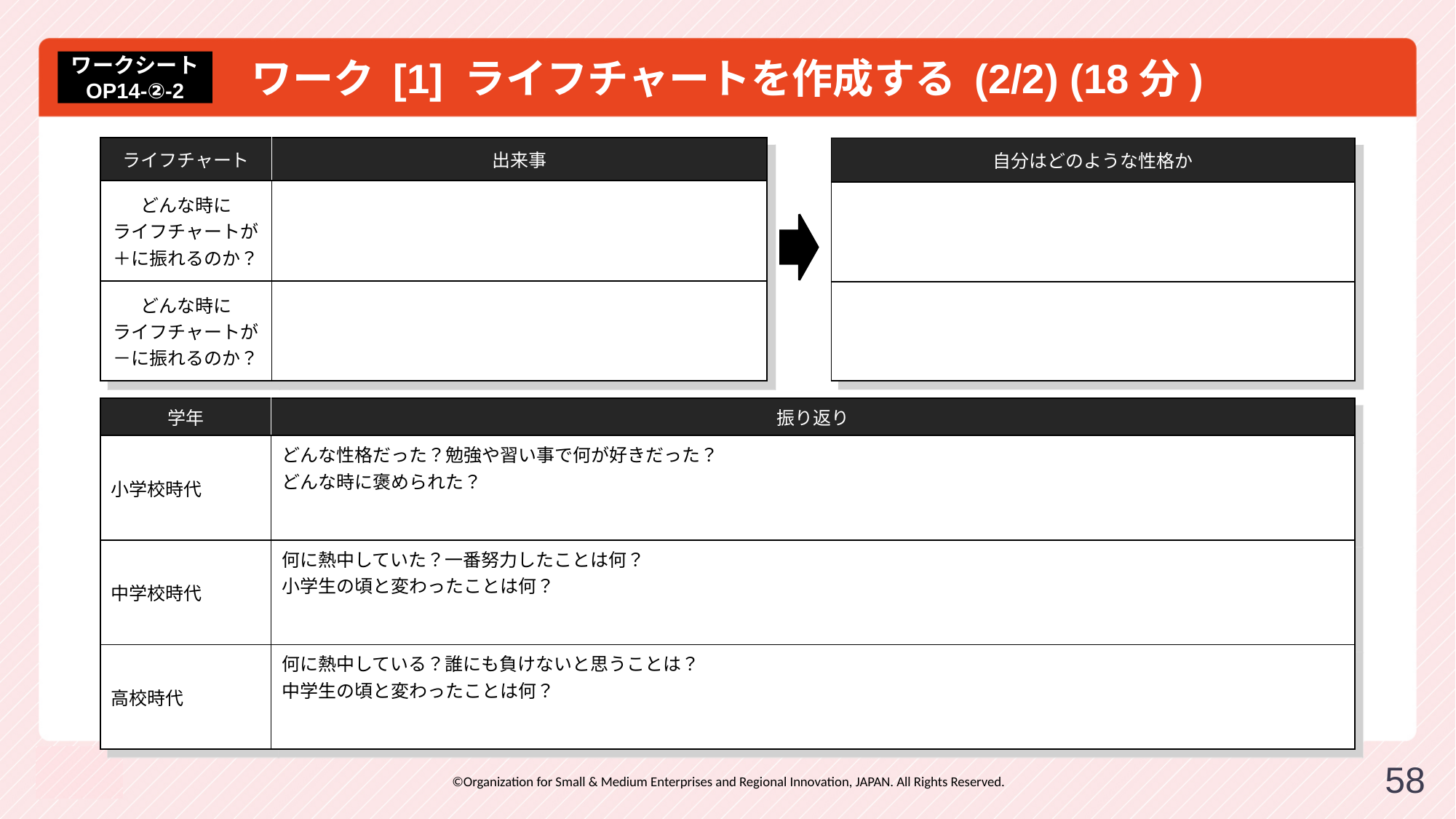

# ワーク [1] ライフチャートを作成する (2/2) (18分)
ワークシート
OP14-②-2
| ライフチャート | 出来事 |
| --- | --- |
| どんな時に ライフチャートが ＋に振れるのか？ |  |
| どんな時に ライフチャートが －に振れるのか？ |  |
| 自分はどのような性格か |
| --- |
|  |
|  |

| 学年 | 振り返り |
| --- | --- |
| 小学校時代 | どんな性格だった？勉強や習い事で何が好きだった？ どんな時に褒められた？ |
| 中学校時代 | 何に熱中していた？一番努力したことは何？ 小学生の頃と変わったことは何？ |
| 高校時代 | 何に熱中している？誰にも負けないと思うことは？ 中学生の頃と変わったことは何？ |